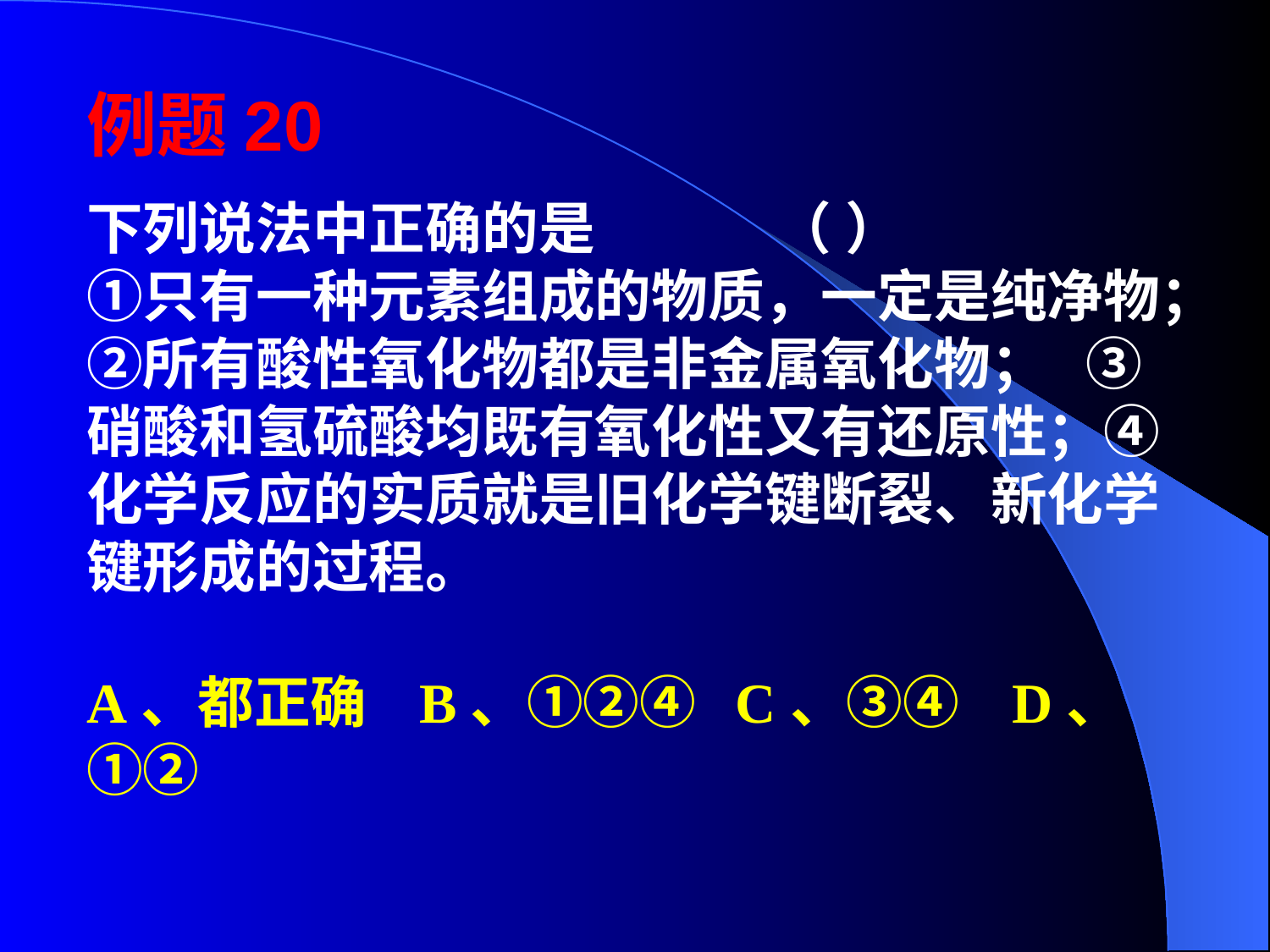

例题20
下列说法中正确的是              （ ）
①只有一种元素组成的物质，一定是纯净物；②所有酸性氧化物都是非金属氧化物；   ③硝酸和氢硫酸均既有氧化性又有还原性；④化学反应的实质就是旧化学键断裂、新化学键形成的过程。
                                                                                A、都正确   B、①②④  C、③④   D、①②

54